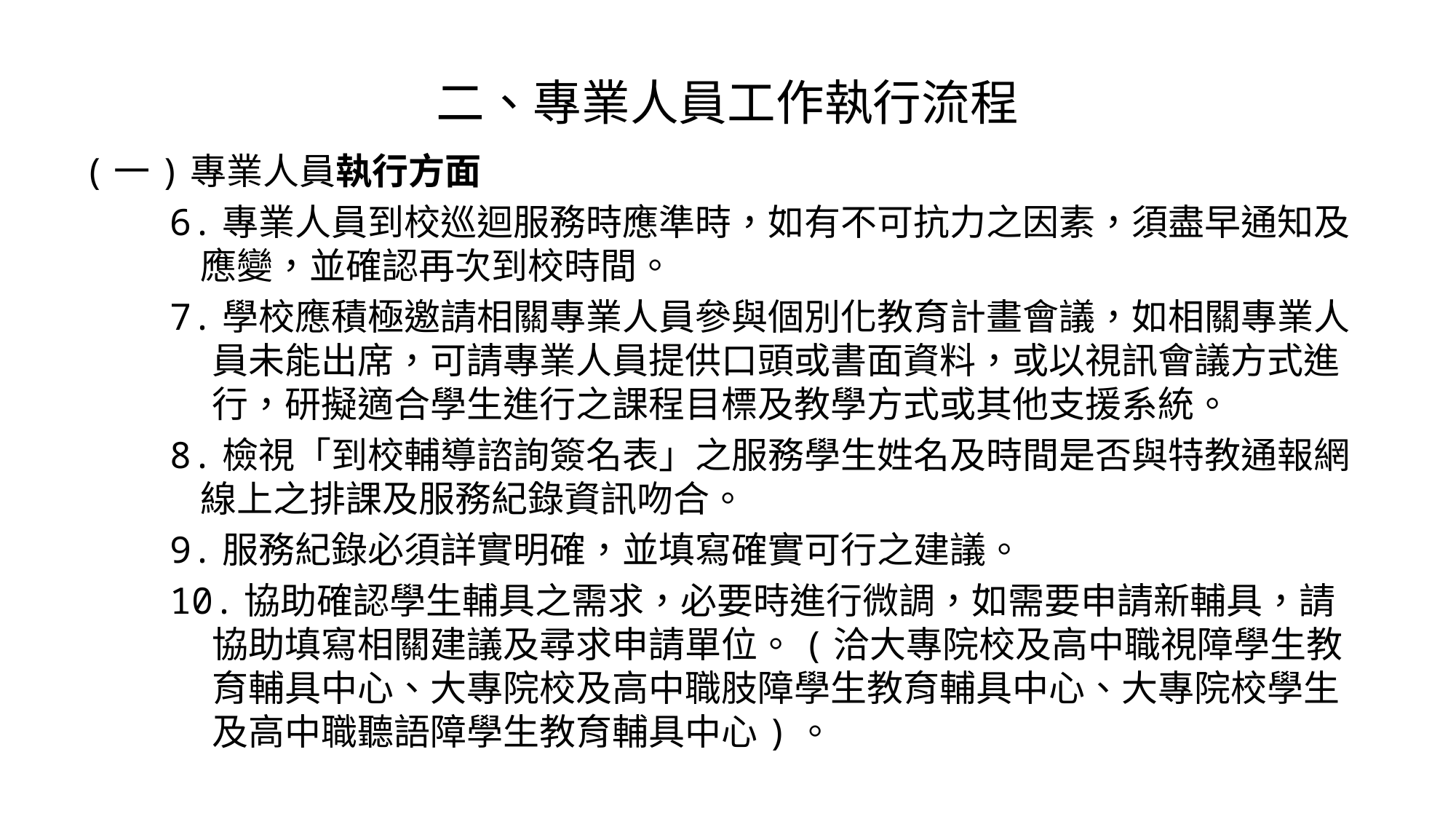

# 二、專業人員工作執行流程
(一)專業人員執行方面
6.專業人員到校巡迴服務時應準時，如有不可抗力之因素，須盡早通知及應變，並確認再次到校時間。
7.學校應積極邀請相關專業人員參與個別化教育計畫會議，如相關專業人員未能出席，可請專業人員提供口頭或書面資料，或以視訊會議方式進行，研擬適合學生進行之課程目標及教學方式或其他支援系統。
8.檢視「到校輔導諮詢簽名表」之服務學生姓名及時間是否與特教通報網線上之排課及服務紀錄資訊吻合。
9.服務紀錄必須詳實明確，並填寫確實可行之建議。
10.協助確認學生輔具之需求，必要時進行微調，如需要申請新輔具，請協助填寫相關建議及尋求申請單位。(洽大專院校及高中職視障學生教育輔具中心、大專院校及高中職肢障學生教育輔具中心、大專院校學生及高中職聽語障學生教育輔具中心)。